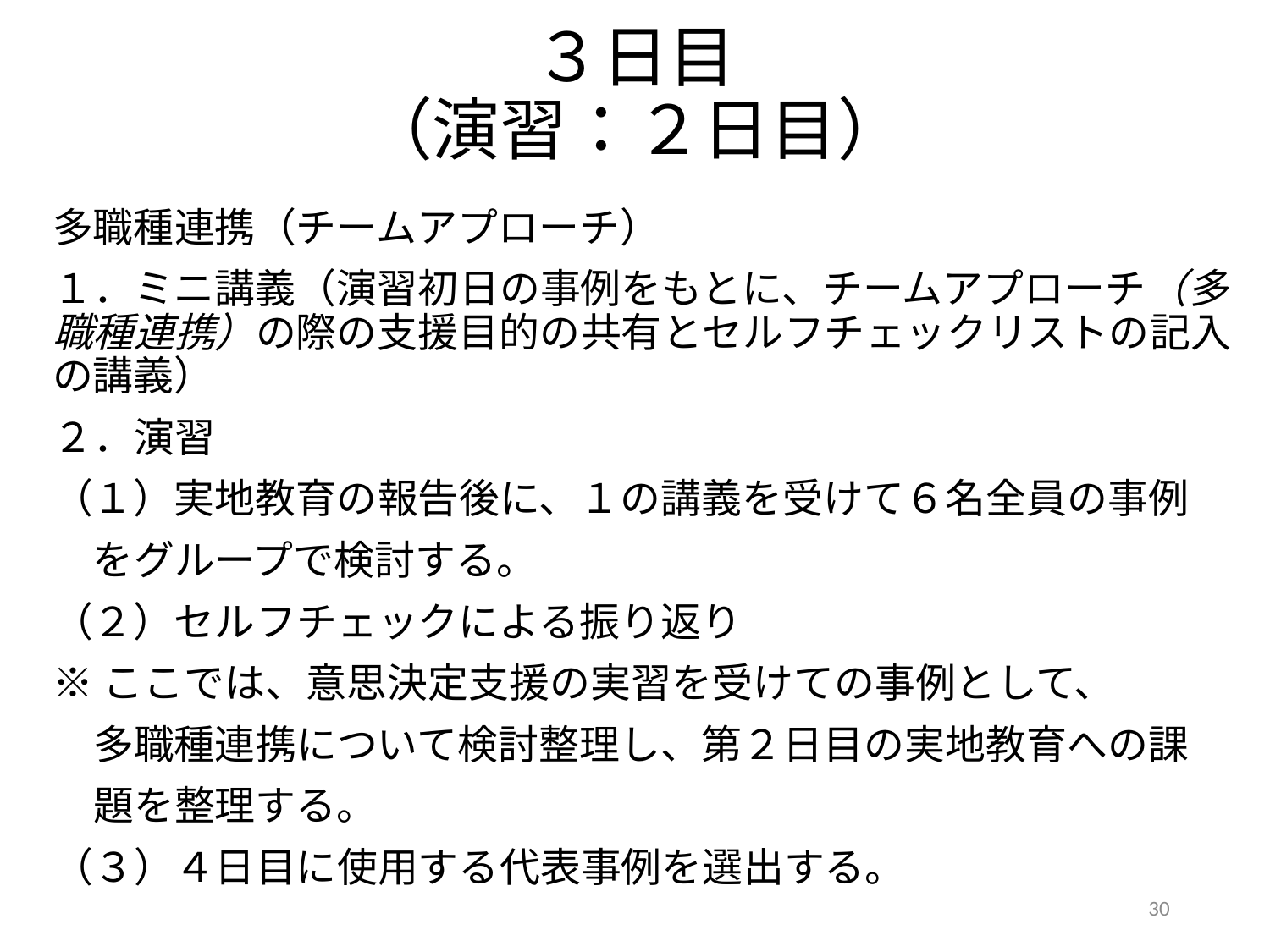

# ３日目 （演習：２日目）
多職種連携（チームアプローチ）
１．ミニ講義（演習初日の事例をもとに、チームアプローチ（多職種連携）の際の支援目的の共有とセルフチェックリストの記入の講義）
２．演習
（１）実地教育の報告後に、１の講義を受けて６名全員の事例
　をグループで検討する。
（２）セルフチェックによる振り返り
※ここでは、意思決定支援の実習を受けての事例として、
　多職種連携について検討整理し、第２日目の実地教育への課
　題を整理する。
（３）４日目に使用する代表事例を選出する。
30